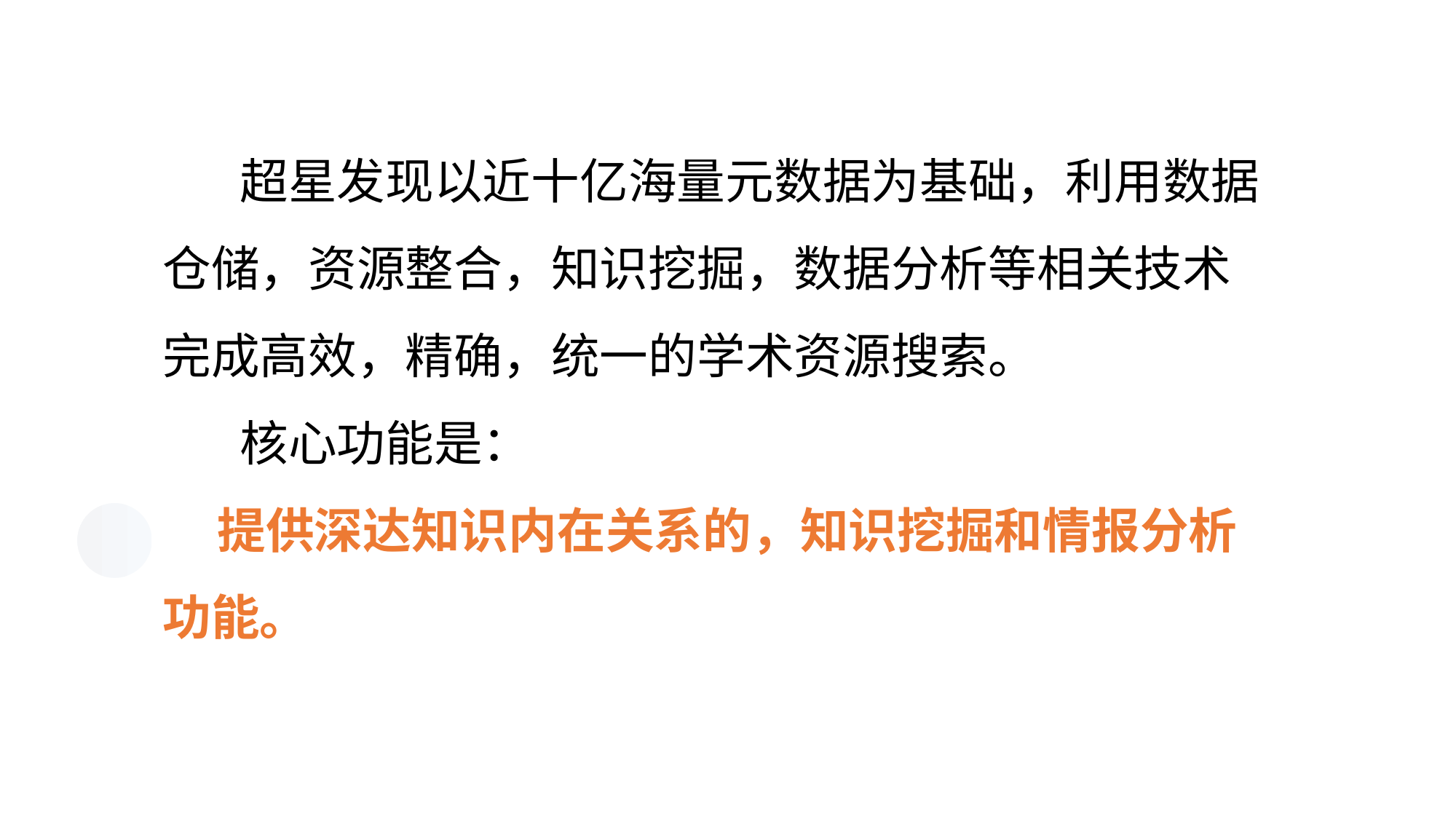

超星发现以近十亿海量元数据为基础，利用数据仓储，资源整合，知识挖掘，数据分析等相关技术完成高效，精确，统一的学术资源搜索。
 核心功能是：
提供深达知识内在关系的，知识挖掘和情报分析功能。